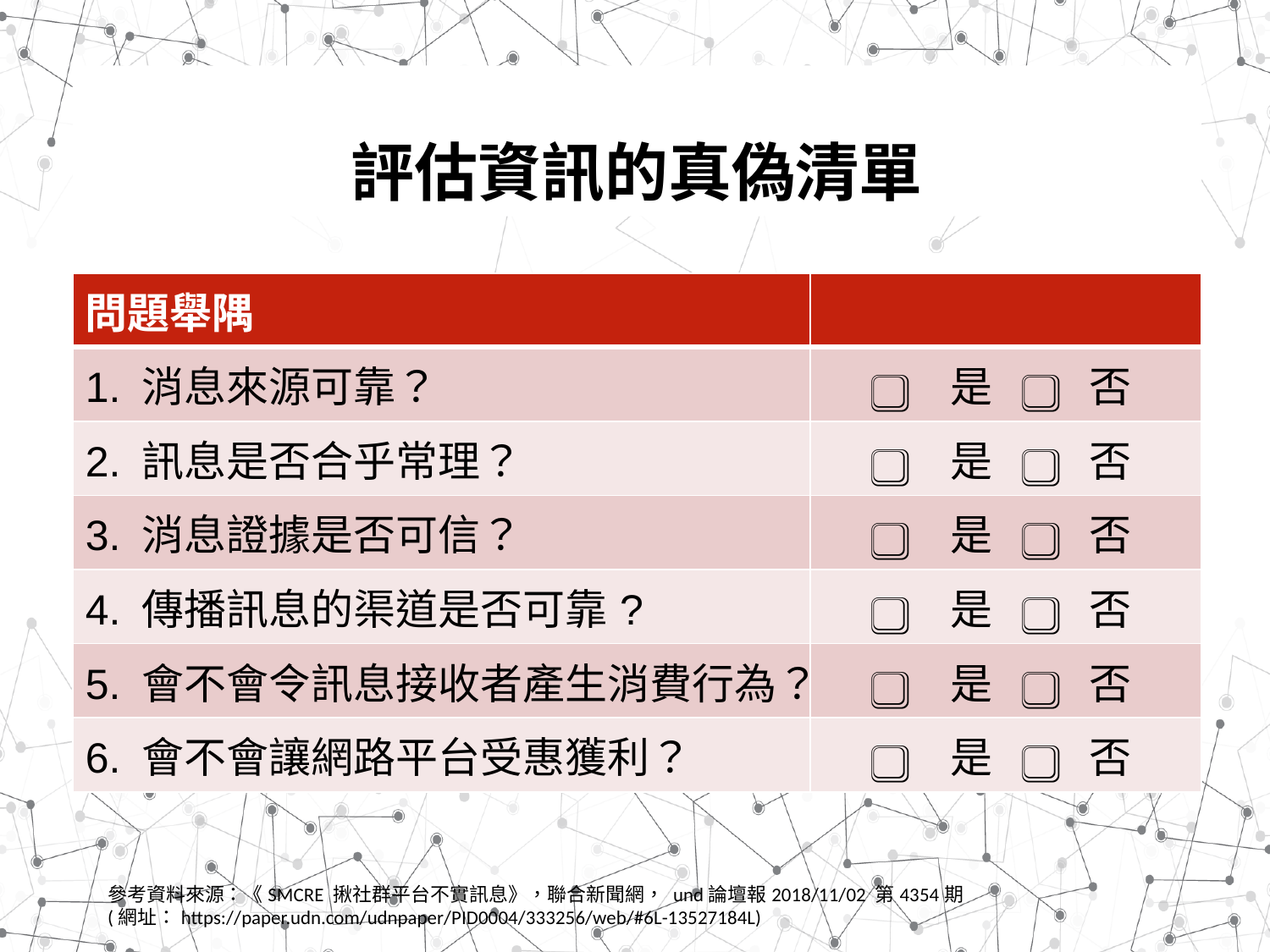

# 評估資訊的真偽清單
| 問題舉隅 |  |
| --- | --- |
| 1. 消息來源可靠？ | ⃣ 是 ⃣ 否 |
| 2. 訊息是否合乎常理？ | ⃣ 是 ⃣ 否 |
| 3. 消息證據是否可信？ | ⃣ 是 ⃣ 否 |
| 4. 傳播訊息的渠道是否可靠? | ⃣ 是 ⃣ 否 |
| 5. 會不會令訊息接收者產生消費行為？ | ⃣ 是 ⃣ 否 |
| 6. 會不會讓網路平台受惠獲利？ | ⃣ 是 ⃣ 否 |
參考資料來源：《SMCRE 揪社群平台不實訊息》，聯合新聞網， und論壇報2018/11/02 第4354期
(網址：https://paper.udn.com/udnpaper/PID0004/333256/web/#6L-13527184L)